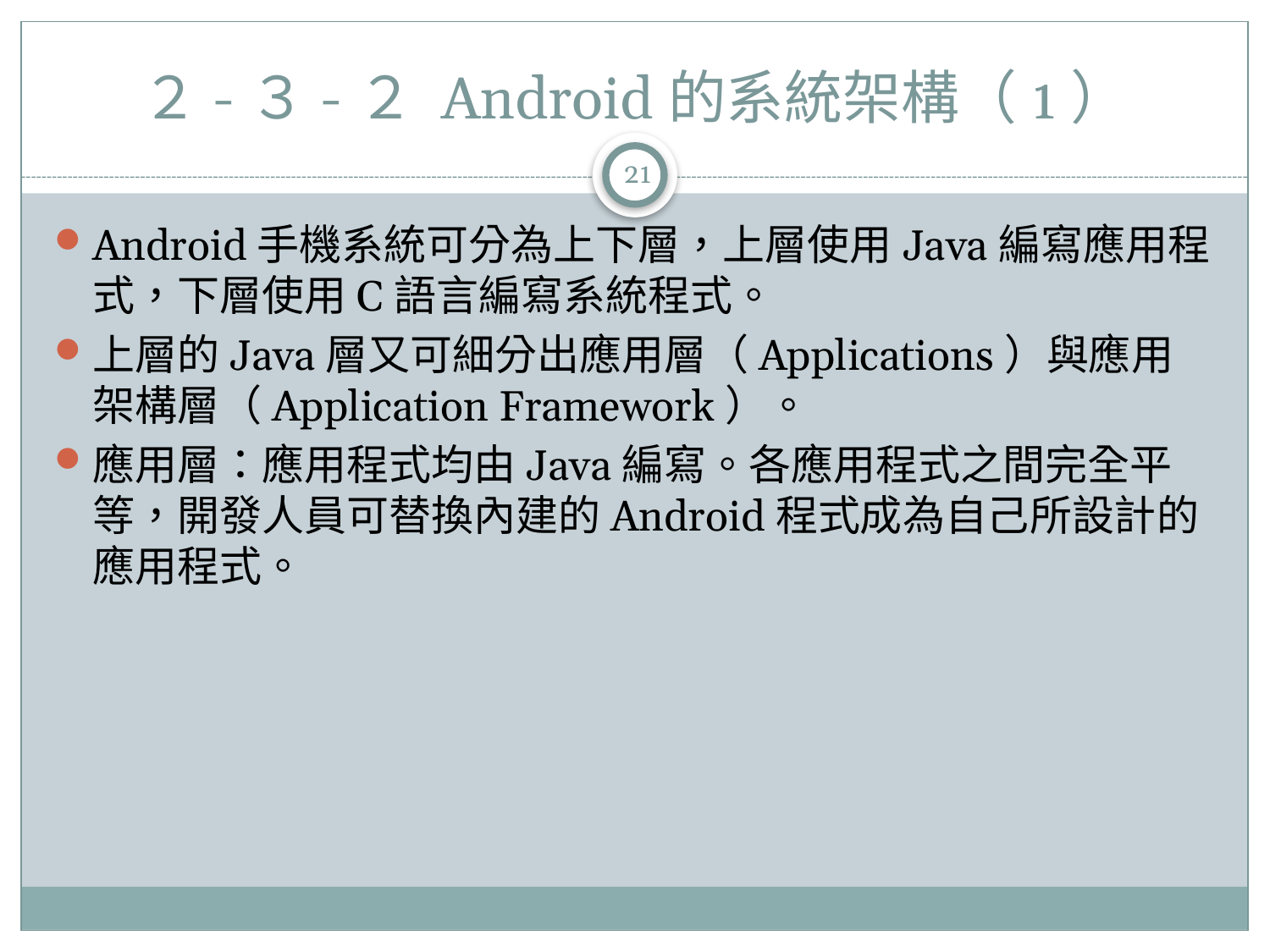

# ２-３-２ Android的系統架構（1）
21
Android手機系統可分為上下層，上層使用Java編寫應用程式，下層使用C語言編寫系統程式。
上層的Java層又可細分出應用層（Applications）與應用架構層（Application Framework）。
應用層：應用程式均由Java編寫。各應用程式之間完全平等，開發人員可替換內建的Android程式成為自己所設計的應用程式。